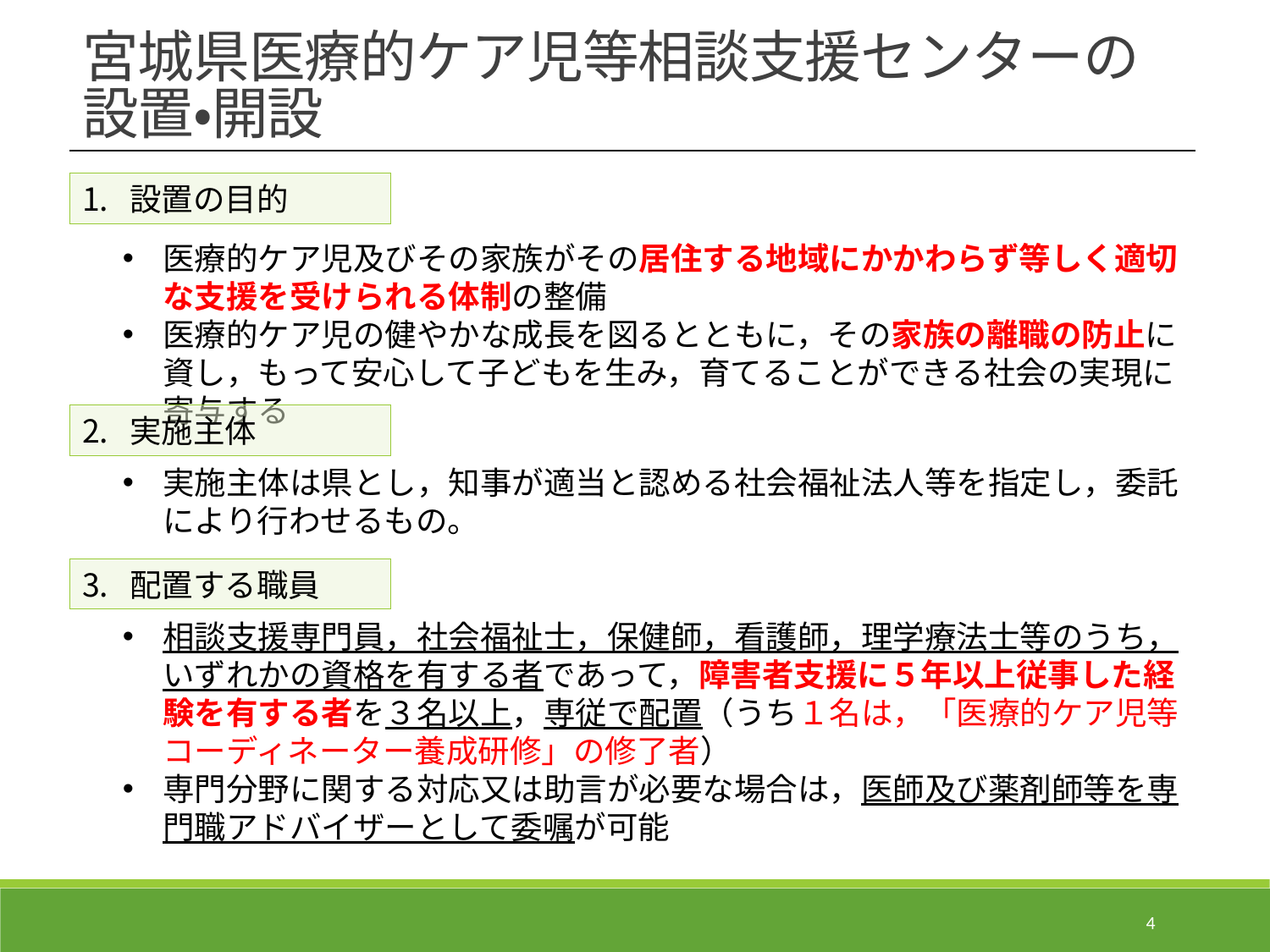

宮城県医療的ケア児等相談支援センターの
設置・開設
設置の目的
医療的ケア児及びその家族がその居住する地域にかかわらず等しく適切な支援を受けられる体制の整備
医療的ケア児の健やかな成長を図るとともに，その家族の離職の防止に資し，もって安心して子どもを生み，育てることができる社会の実現に寄与する
実施主体
実施主体は県とし，知事が適当と認める社会福祉法人等を指定し，委託により行わせるもの。
配置する職員
相談支援専門員，社会福祉士，保健師，看護師，理学療法士等のうち，いずれかの資格を有する者であって，障害者支援に５年以上従事した経験を有する者を３名以上，専従で配置（うち１名は，「医療的ケア児等コーディネーター養成研修」の修了者）
専門分野に関する対応又は助言が必要な場合は，医師及び薬剤師等を専門職アドバイザーとして委嘱が可能
4